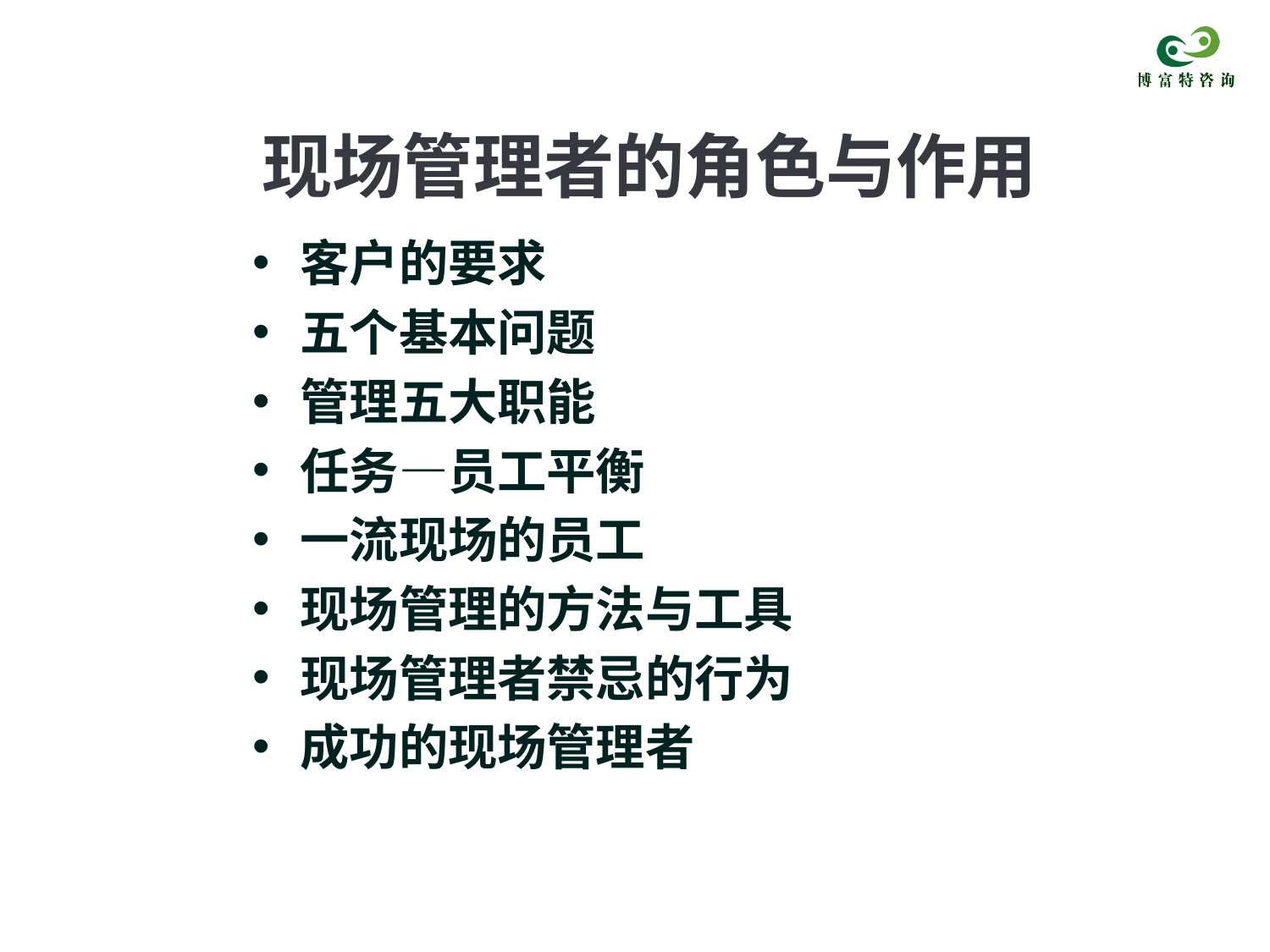

现场管理者的角色与作用
客户的要求
五个基本问题
管理五大职能
任务—员工平衡
一流现场的员工
现场管理的方法与工具
现场管理者禁忌的行为
成功的现场管理者